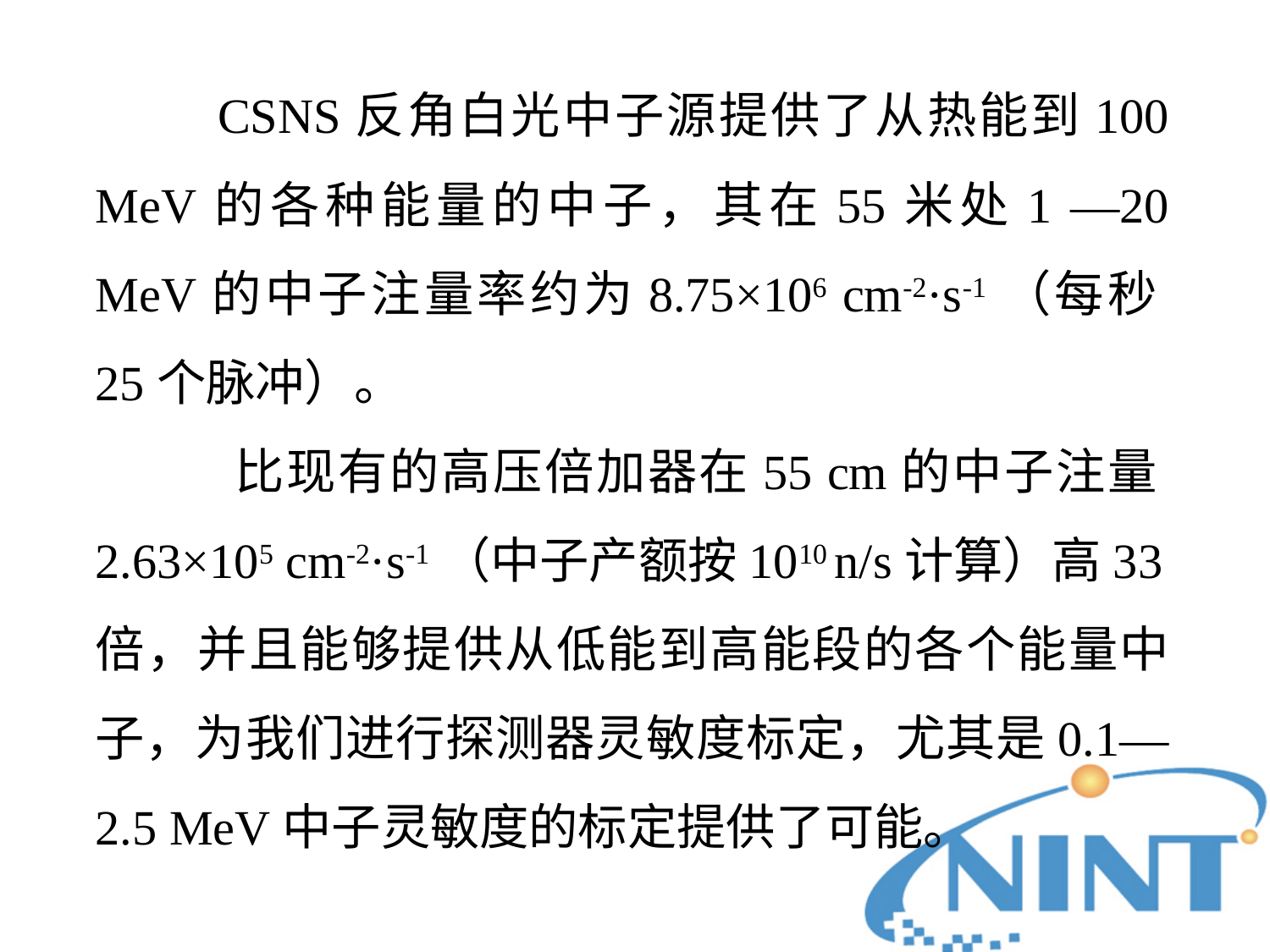

CSNS反角白光中子源提供了从热能到100 MeV的各种能量的中子，其在55米处1 —20 MeV的中子注量率约为8.75×106 cm-2·s-1（每秒25个脉冲）。
             比现有的高压倍加器在55 cm的中子注量2.63×105 cm-2·s-1（中子产额按1010 n/s计算）高33倍，并且能够提供从低能到高能段的各个能量中子，为我们进行探测器灵敏度标定，尤其是0.1—2.5 MeV中子灵敏度的标定提供了可能。